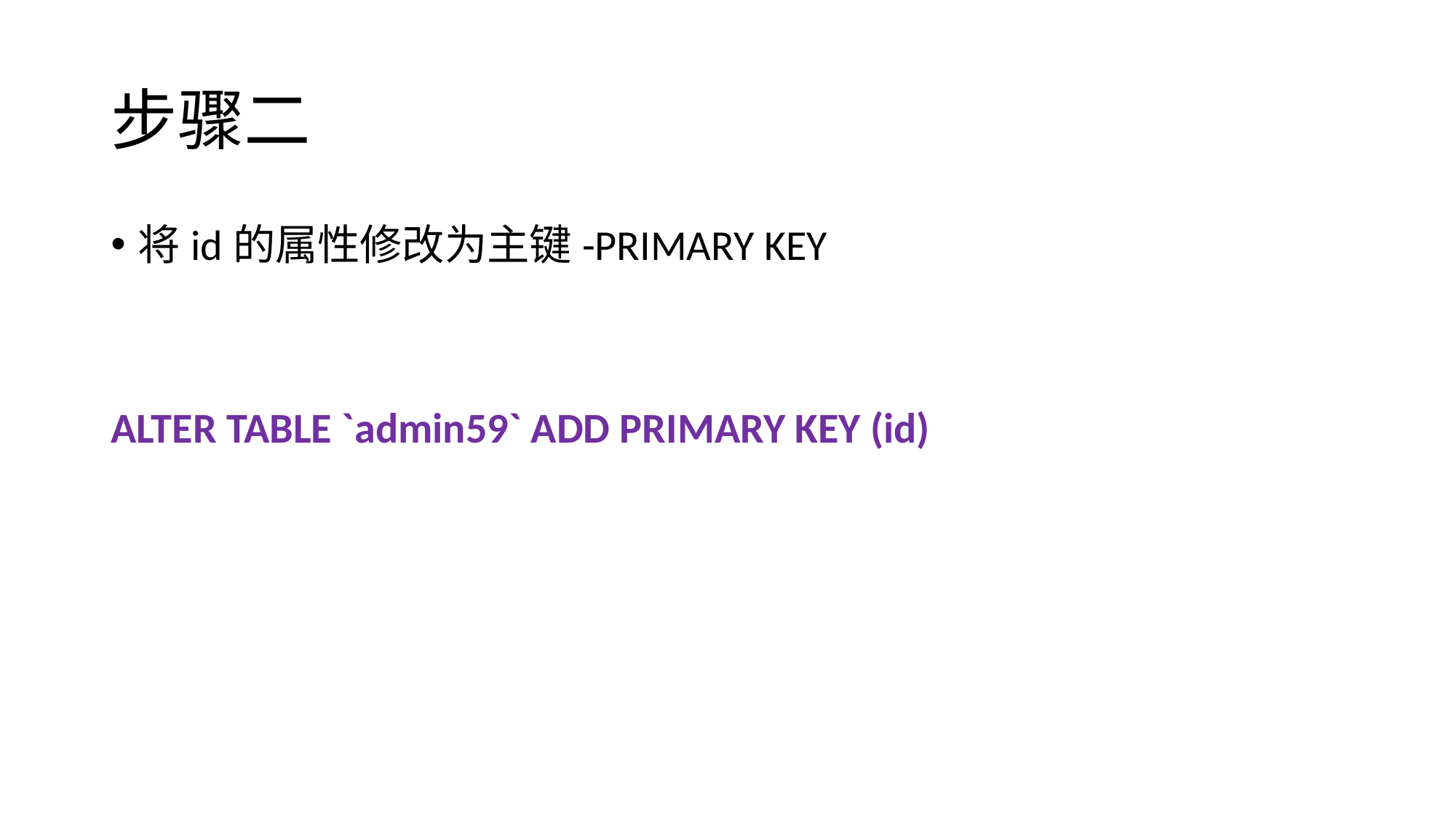

# 步骤二
将id的属性修改为主键-PRIMARY KEY

ALTER TABLE `admin59` ADD PRIMARY KEY (id)